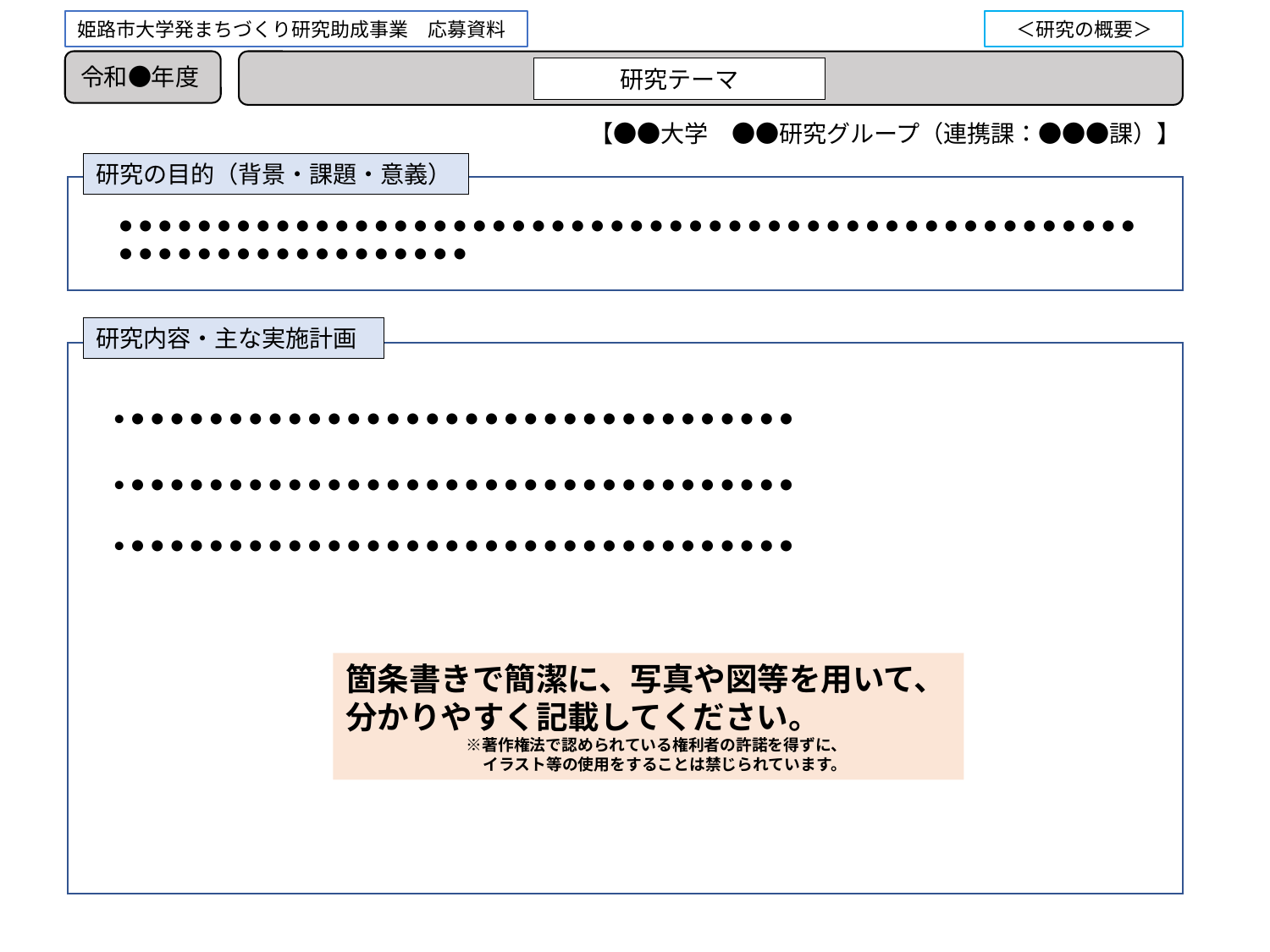

姫路市大学発まちづくり研究助成事業　応募資料
　＜研究の概要＞

令和●年度

研究テーマ
【●●大学　●●研究グループ（連携課：●●●課）】
研究の目的（背景・課題・意義）

● ● ● ● ● ● ● ● ● ● ● ● ● ● ● ● ● ● ● ● ● ● ● ● ● ● ● ● ● ● ● ● ● ● ● ● ● ● ● ● ● ● ● ● ● ● ● ● ● ● ● ● ● ● ● ● ● ● ● ● ● ● ● ● ● ● ● ● ● ●
研究内容・主な実施計画

• ● ● ● ● ● ● ● ● ● ● ● ● ● ● ● ● ● ● ● ● ● ● ● ● ● ● ● ● ● ● ● ● ● ●

• ● ● ● ● ● ● ● ● ● ● ● ● ● ● ● ● ● ● ● ● ● ● ● ● ● ● ● ● ● ● ● ● ● ●

• ● ● ● ● ● ● ● ● ● ● ● ● ● ● ● ● ● ● ● ● ● ● ● ● ● ● ● ● ● ● ● ● ● ●

箇条書きで簡潔に、写真や図等を用いて、
分かりやすく記載してください。
　※著作権法で認められている権利者の許諾を得ずに、
　　イラスト等の使用をすることは禁じられています。